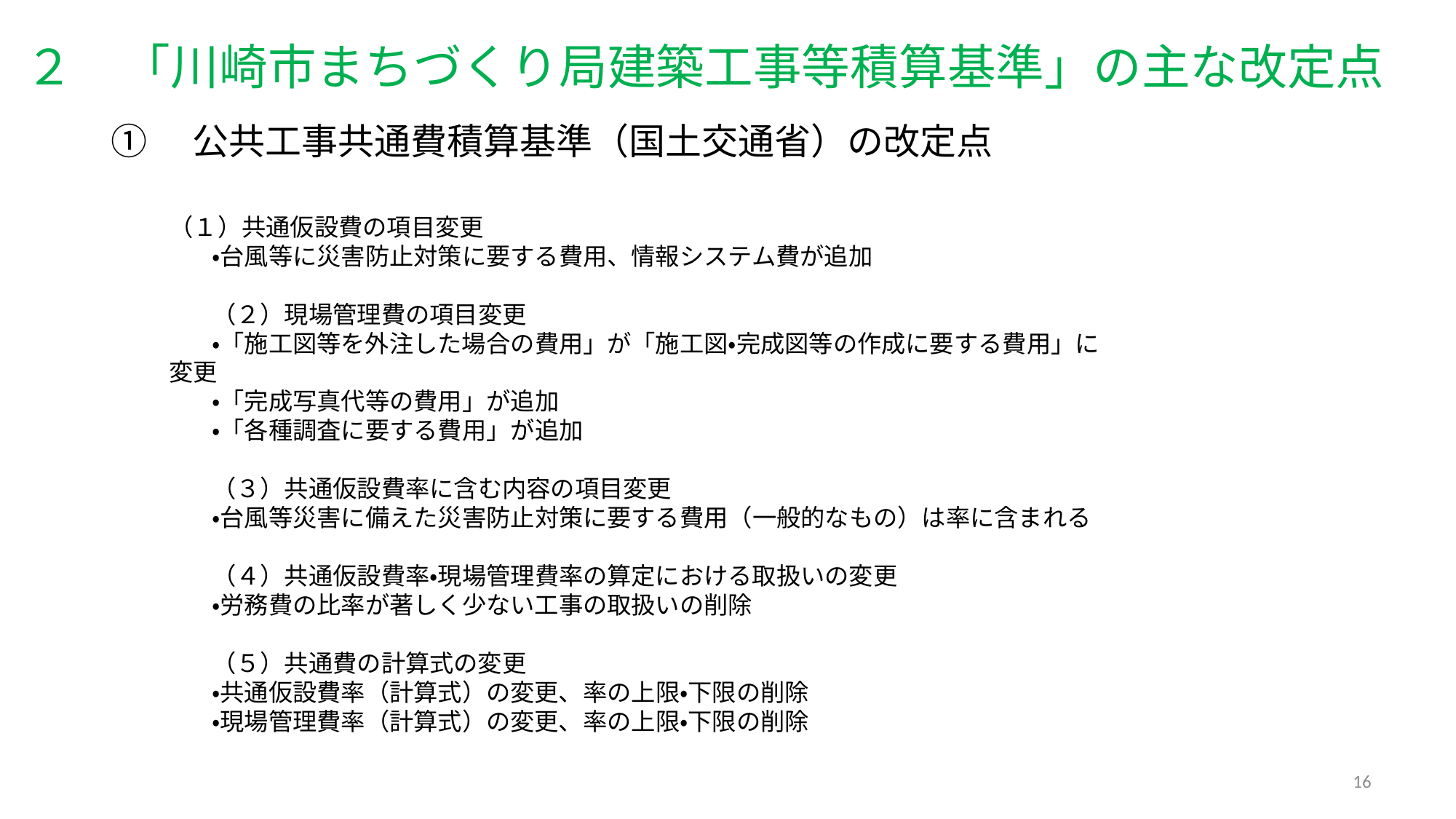

２　「川崎市まちづくり局建築工事等積算基準」の主な改定点
①　公共工事共通費積算基準（国土交通省）の改定点
（１）共通仮設費の項目変更
・台風等に災害防止対策に要する費用、情報システム費が追加

（２）現場管理費の項目変更
・「施工図等を外注した場合の費用」が「施工図・完成図等の作成に要する費用」に変更
・「完成写真代等の費用」が追加
・「各種調査に要する費用」が追加

（３）共通仮設費率に含む内容の項目変更
・台風等災害に備えた災害防止対策に要する費用（一般的なもの）は率に含まれる

（４）共通仮設費率・現場管理費率の算定における取扱いの変更
・労務費の比率が著しく少ない工事の取扱いの削除

（５）共通費の計算式の変更
・共通仮設費率（計算式）の変更、率の上限・下限の削除
・現場管理費率（計算式）の変更、率の上限・下限の削除
16